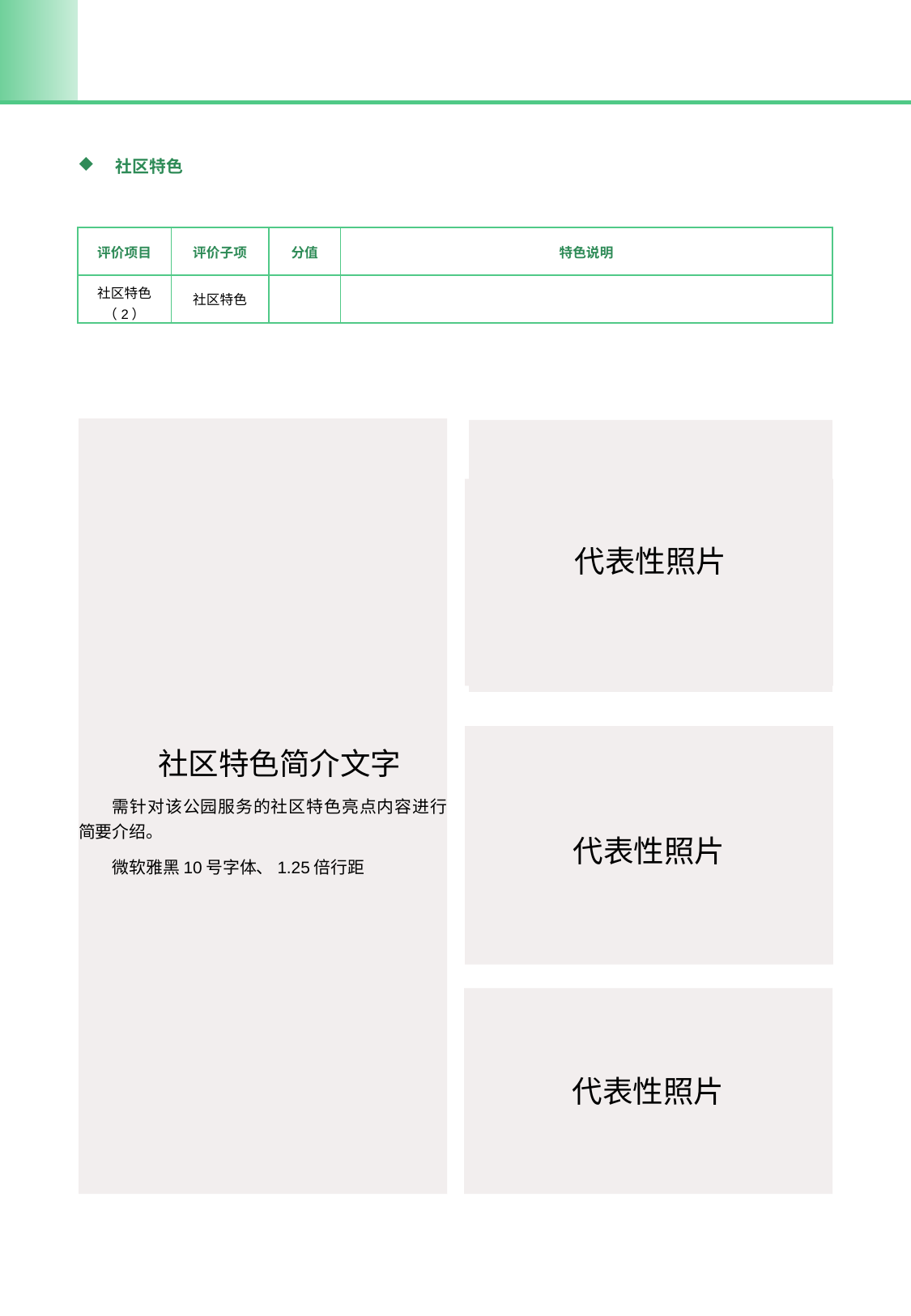

社区特色
| 评价项目 | 评价子项 | 分值 | 特色说明 |
| --- | --- | --- | --- |
| 社区特色 （2） | 社区特色 |  |  |
社区特色简介文字
需针对该公园服务的社区特色亮点内容进行简要介绍。
微软雅黑10号字体、1.25倍行距
代表性照片
示范代表性照片
代表性照片
代表性照片